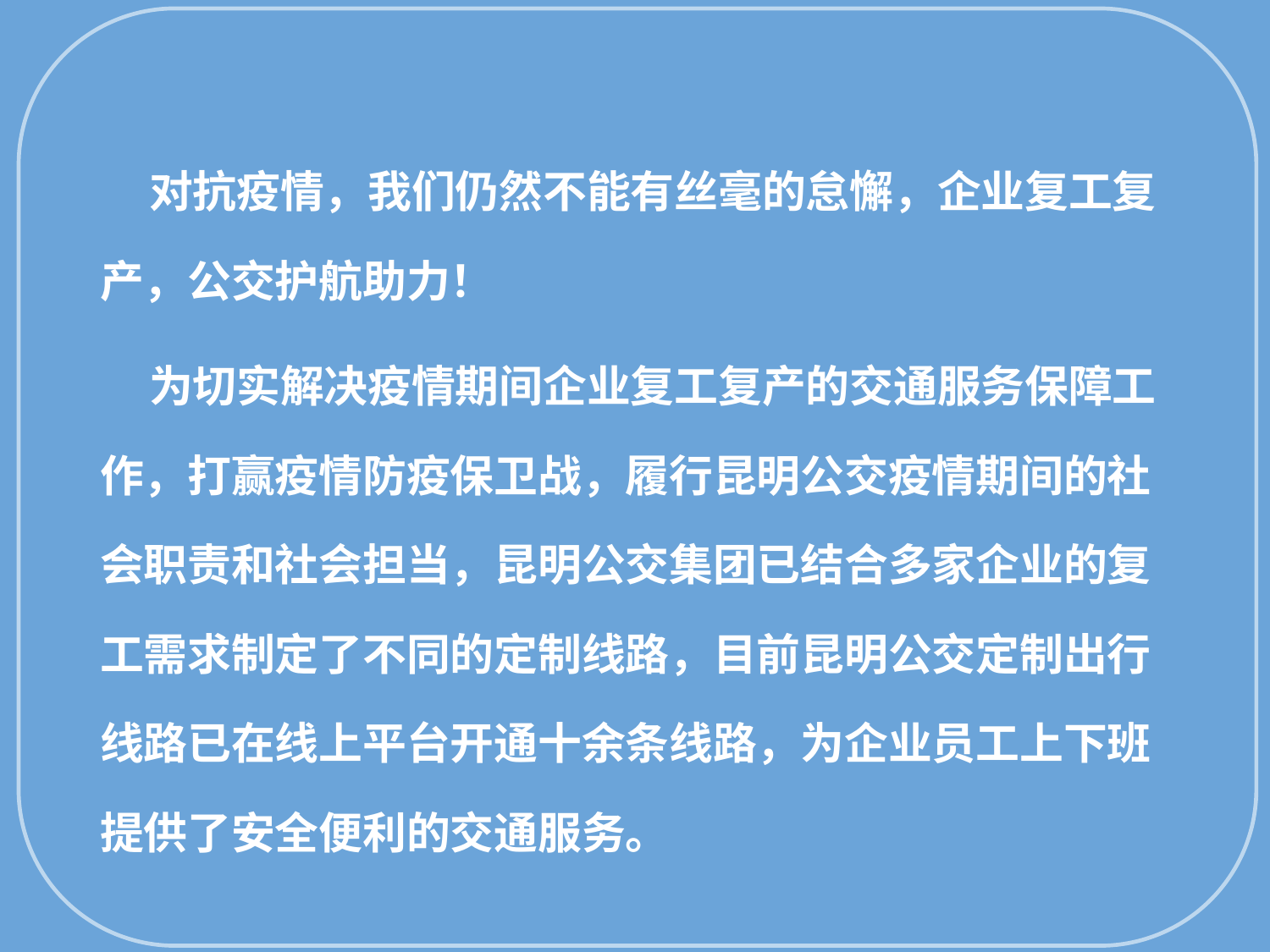

对抗疫情，我们仍然不能有丝毫的怠懈，企业复工复产，公交护航助力！
    为切实解决疫情期间企业复工复产的交通服务保障工作，打赢疫情防疫保卫战，履行昆明公交疫情期间的社会职责和社会担当，昆明公交集团已结合多家企业的复工需求制定了不同的定制线路，目前昆明公交定制出行线路已在线上平台开通十余条线路，为企业员工上下班提供了安全便利的交通服务。